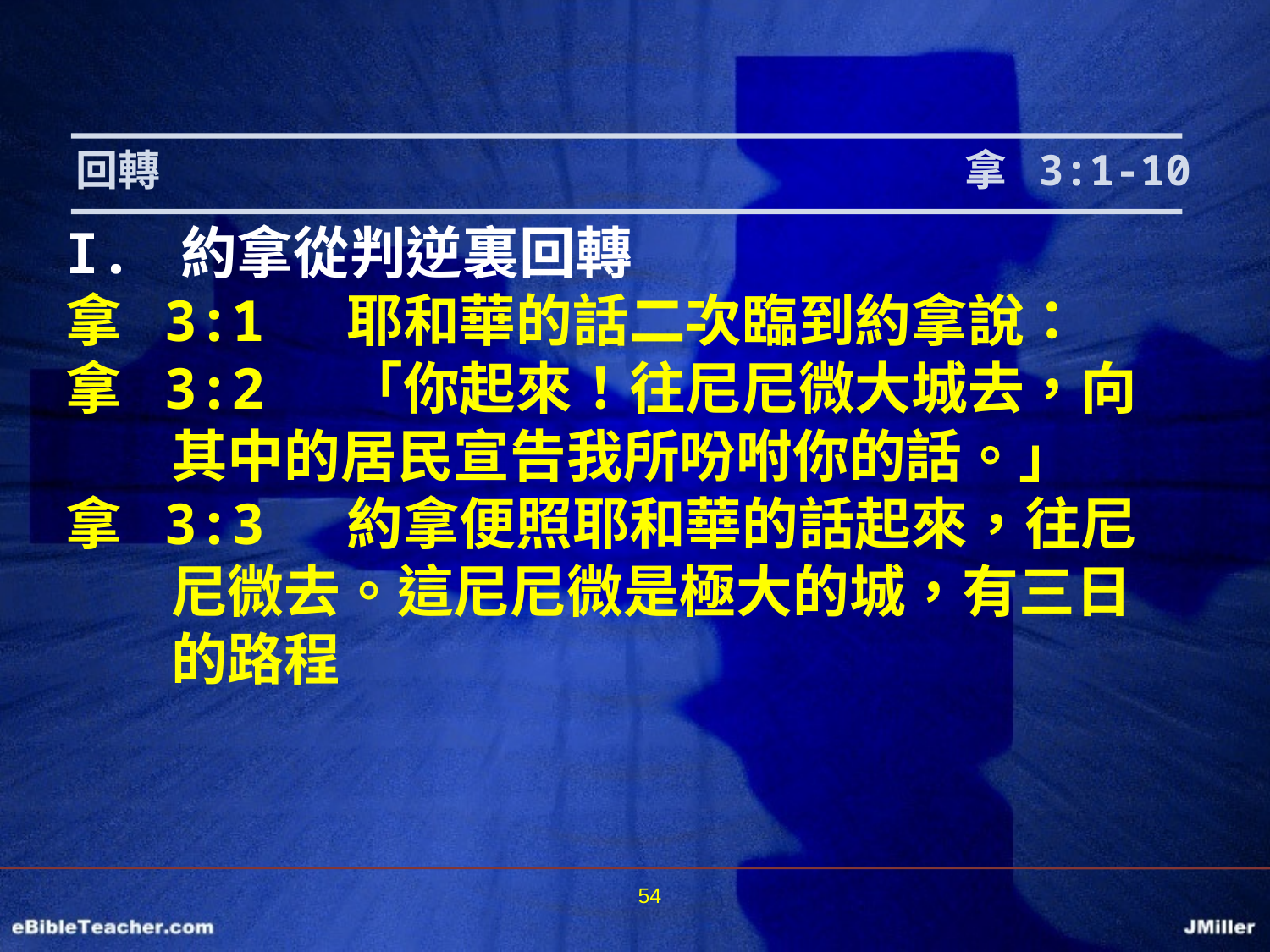

回轉							拿 3:1-10
I. 約拿從判逆裏回轉
拿 3:1  耶和華的話二次臨到約拿說：
拿 3:2  「你起來！往尼尼微大城去，向其中的居民宣告我所吩咐你的話。」
拿 3:3  約拿便照耶和華的話起來，往尼尼微去。這尼尼微是極大的城，有三日的路程